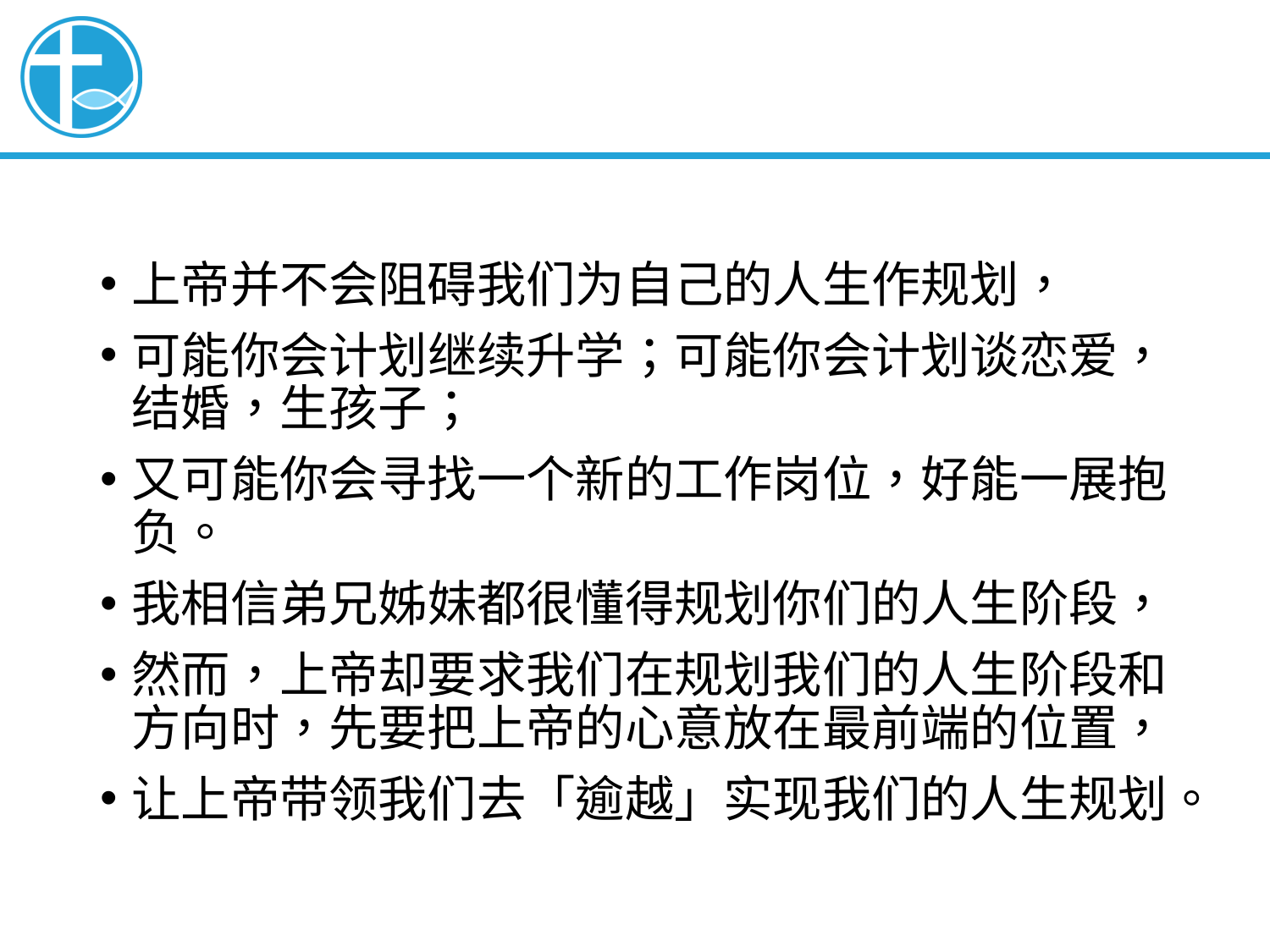

#
上帝并不会阻碍我们为自己的人生作规划，
可能你会计划继续升学；可能你会计划谈恋爱，结婚，生孩子；
又可能你会寻找一个新的工作岗位，好能一展抱负。
我相信弟兄姊妹都很懂得规划你们的人生阶段，
然而，上帝却要求我们在规划我们的人生阶段和方向时，先要把上帝的心意放在最前端的位置，
让上帝带领我们去「逾越」实现我们的人生规划。